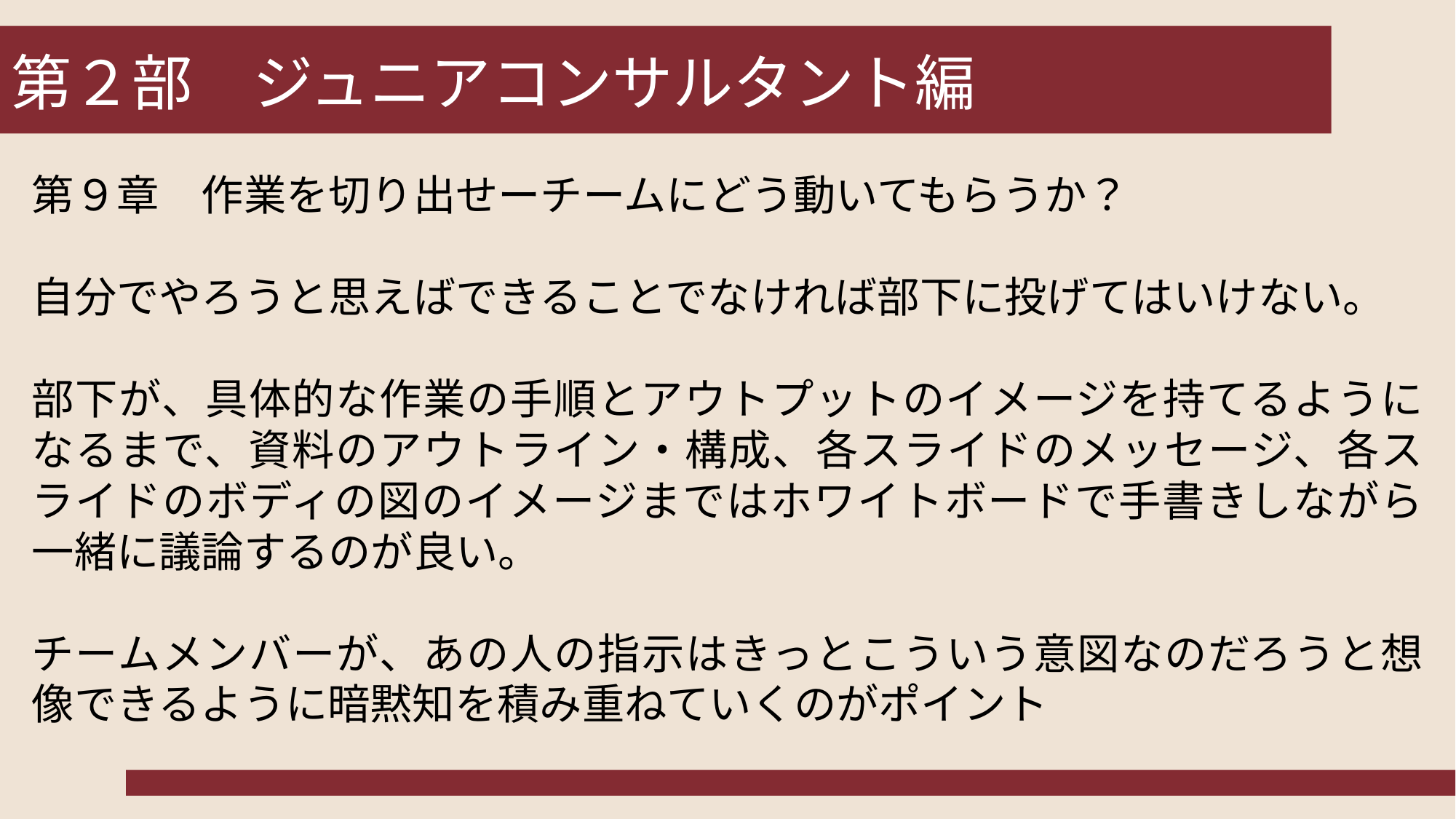

# 第２部　ジュニアコンサルタント編
第９章　作業を切り出せーチームにどう動いてもらうか？

自分でやろうと思えばできることでなければ部下に投げてはいけない。

部下が、具体的な作業の手順とアウトプットのイメージを持てるようになるまで、資料のアウトライン・構成、各スライドのメッセージ、各スライドのボディの図のイメージまではホワイトボードで手書きしながら一緒に議論するのが良い。

チームメンバーが、あの人の指示はきっとこういう意図なのだろうと想像できるように暗黙知を積み重ねていくのがポイント
15